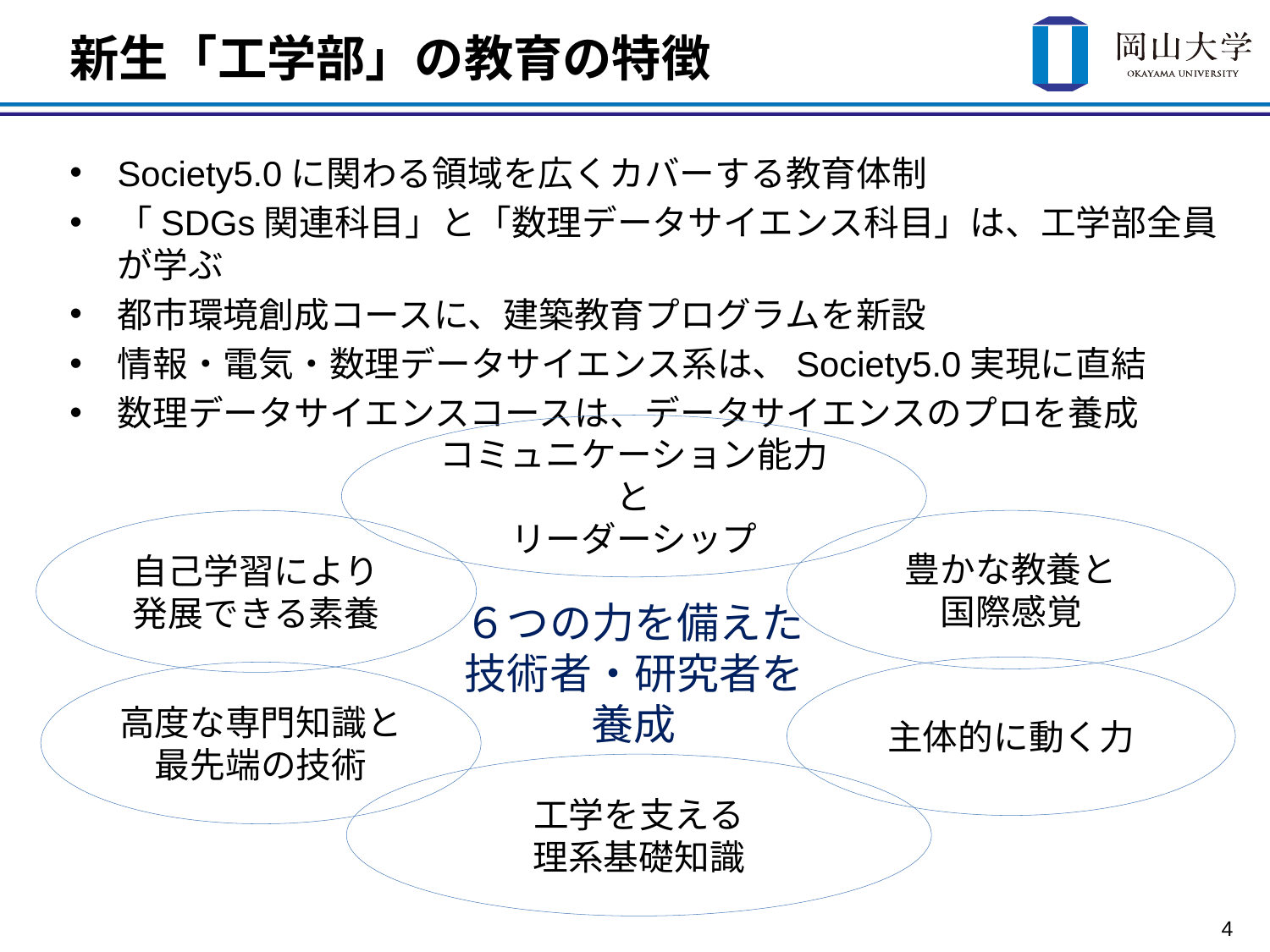

# 新生「工学部」の教育の特徴
Society5.0に関わる領域を広くカバーする教育体制
「SDGs関連科目」と「数理データサイエンス科目」は、工学部全員が学ぶ
都市環境創成コースに、建築教育プログラムを新設
情報・電気・数理データサイエンス系は、Society5.0実現に直結
数理データサイエンスコースは、データサイエンスのプロを養成
コミュニケーション能力と
リーダーシップ
自己学習により
発展できる素養
豊かな教養と
国際感覚
６つの力を備えた
技術者・研究者を
養成
主体的に動く力
高度な専門知識と
最先端の技術
工学を支える
理系基礎知識
4